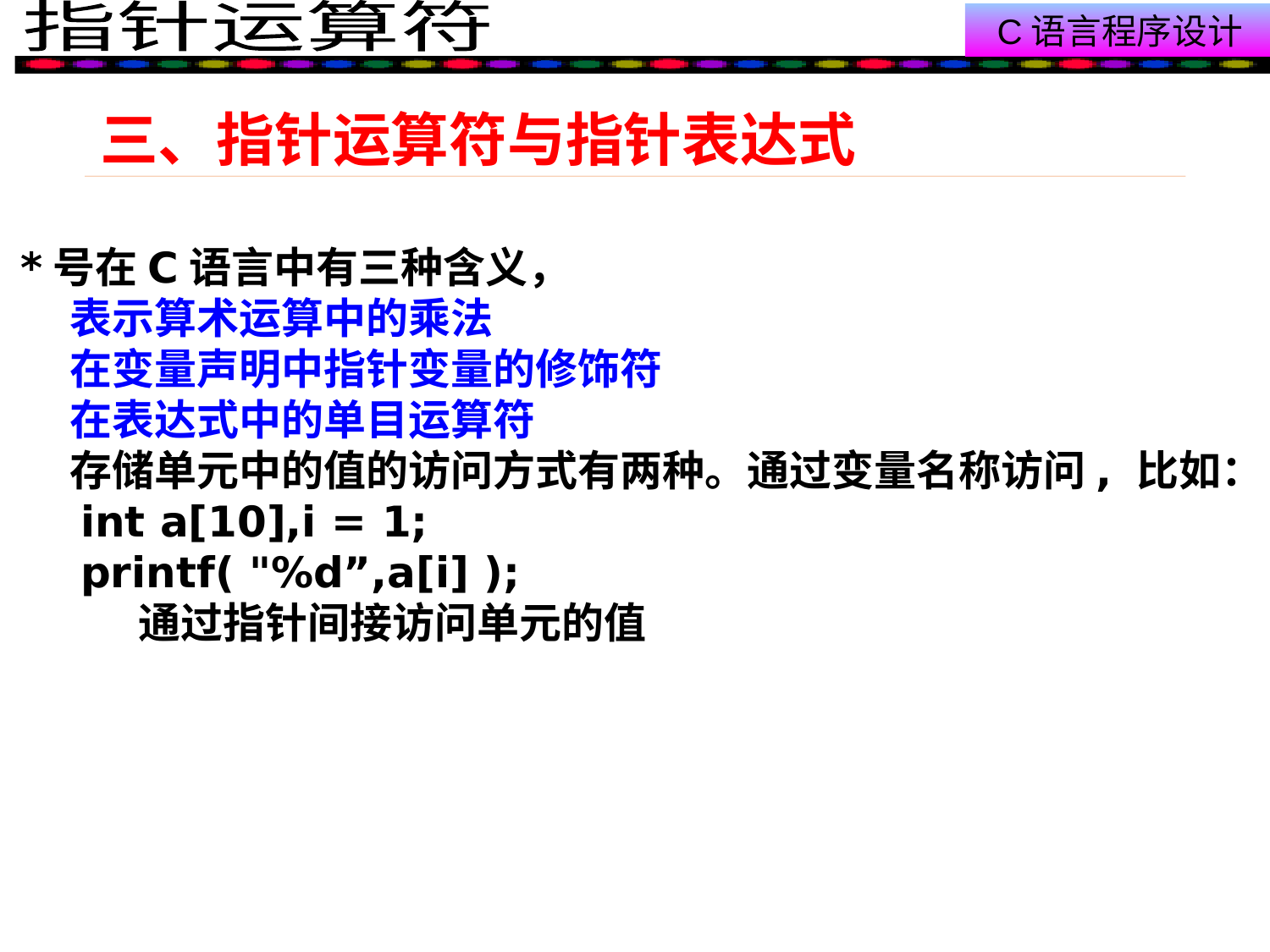

# 三、指针运算符与指针表达式
 *号在C语言中有三种含义，
表示算术运算中的乘法
在变量声明中指针变量的修饰符
在表达式中的单目运算符
存储单元中的值的访问方式有两种。通过变量名称访问, 比如：
int a[10],i = 1;
printf( "%d”,a[i] );
     通过指针间接访问单元的值